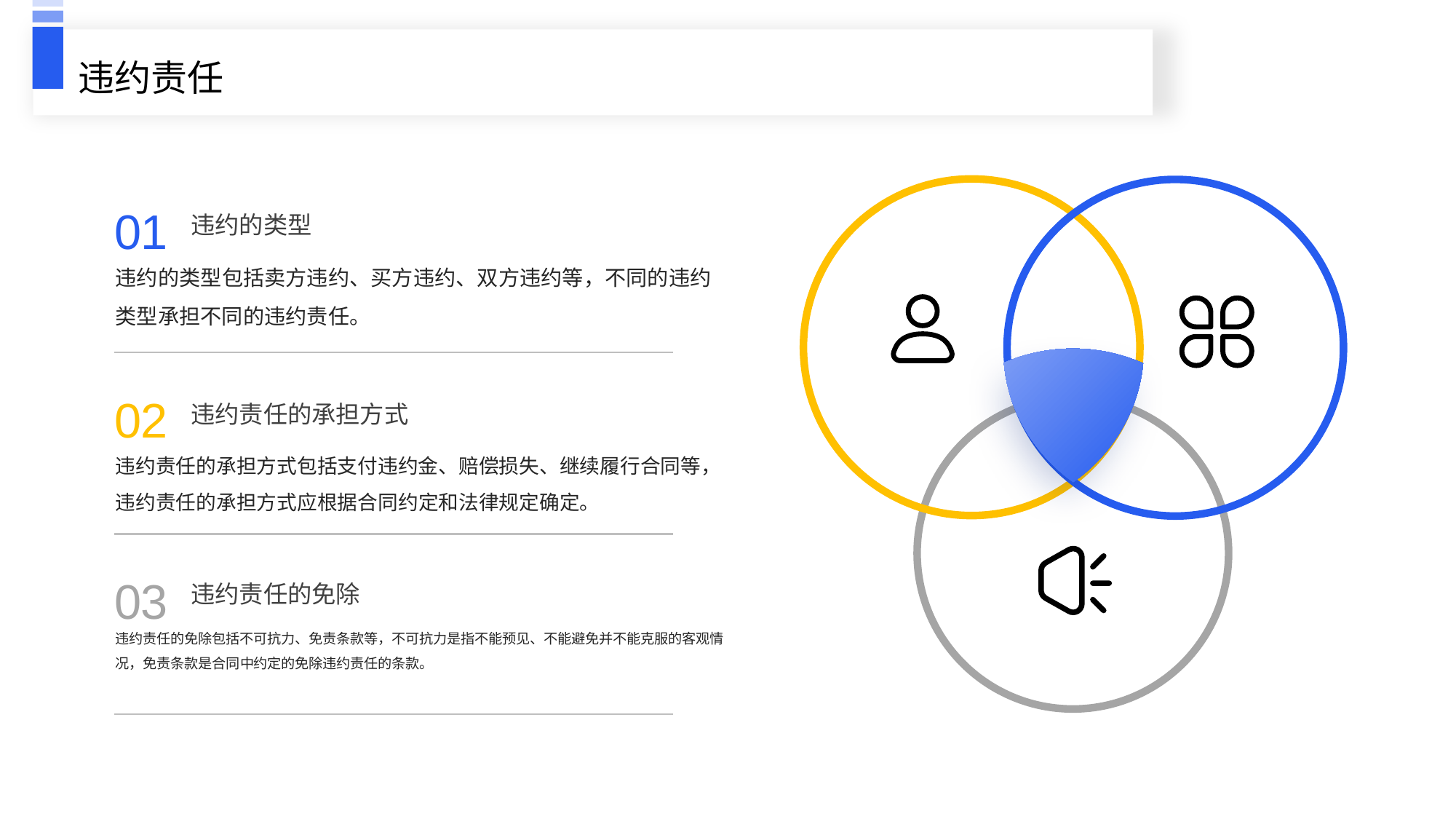

违约责任

01
违约的类型
违约的类型包括卖方违约、买方违约、双方违约等，不同的违约类型承担不同的违约责任。

02
违约责任的承担方式

违约责任的承担方式包括支付违约金、赔偿损失、继续履行合同等，违约责任的承担方式应根据合同约定和法律规定确定。

03
违约责任的免除
违约责任的免除包括不可抗力、免责条款等，不可抗力是指不能预见、不能避免并不能克服的客观情况，免责条款是合同中约定的免除违约责任的条款。